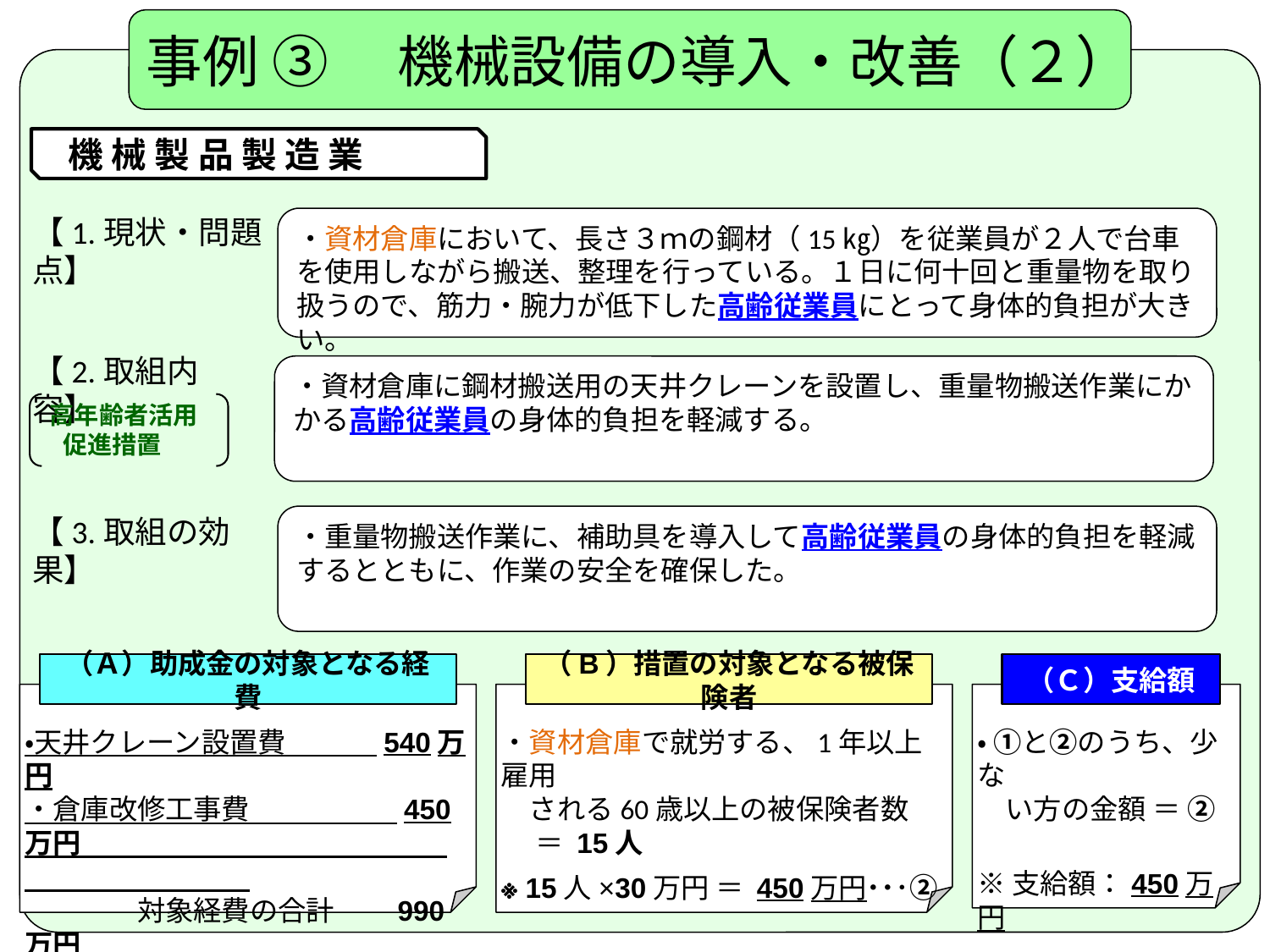

事例 ③ 　機械設備の導入・改善（２）
入作業を手作業で行って
   機 械 製 品 製 造 業
【1.現状・問題点】
・資材倉庫において、長さ３ｍの鋼材（15㎏）を従業員が２人で台車を使用しながら搬送、整理を行っている。１日に何十回と重量物を取り扱うので、筋力・腕力が低下した高齢従業員にとって身体的負担が大きい。
【2.取組内容】
・資材倉庫に鋼材搬送用の天井クレーンを設置し、重量物搬送作業にかかる高齢従業員の身体的負担を軽減する。
高年齢者活用
　 促進措置

【3.取組の効果】
・重量物搬送作業に、補助具を導入して高齢従業員の身体的負担を軽減するとともに、作業の安全を確保した。
（Ａ）助成金の対象となる経費
（B）措置の対象となる被保険者
（Ｃ）支給額

・天井クレーン設置費　　 　540万円
・倉庫改修工事費　　　　 　450万円
　　　　対象経費の合計　　990万円

　※ 990万円の2/3 ＝ 660万円･･･①

・資材倉庫で就労する、1年以上雇用
　される60歳以上の被保険者数
　 ＝ 15人

※ 15人×30万円 ＝ 450万円･･･②

・ ①と②のうち、少な
　い方の金額 ＝ ②

※支給額：450万円